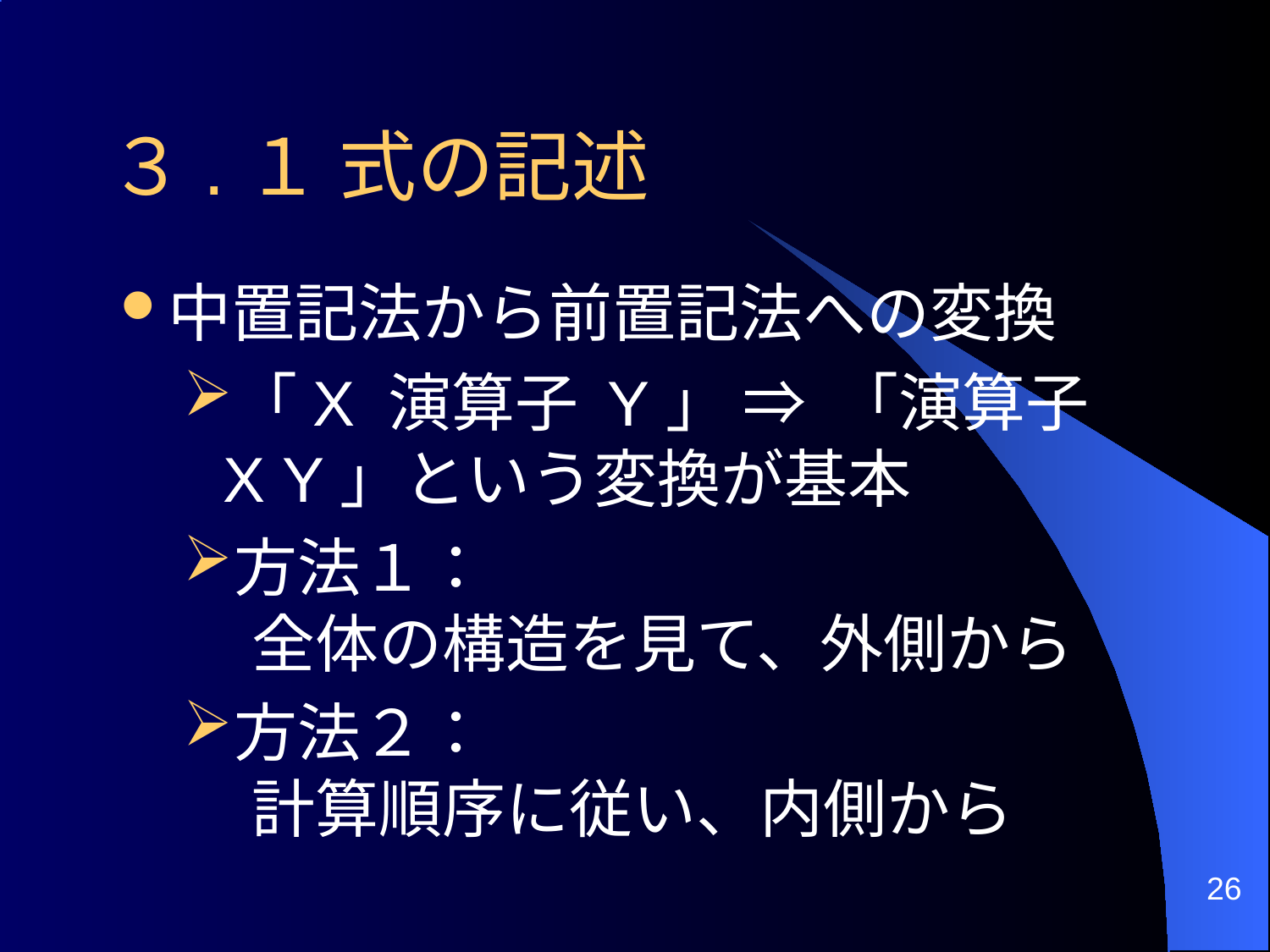

# ３.１ 式の記述
中置記法から前置記法への変換
「X 演算子 Y」 ⇒  「演算子 X Y」という変換が基本
方法１：
  全体の構造を見て、外側から
方法２：
  計算順序に従い、内側から
26